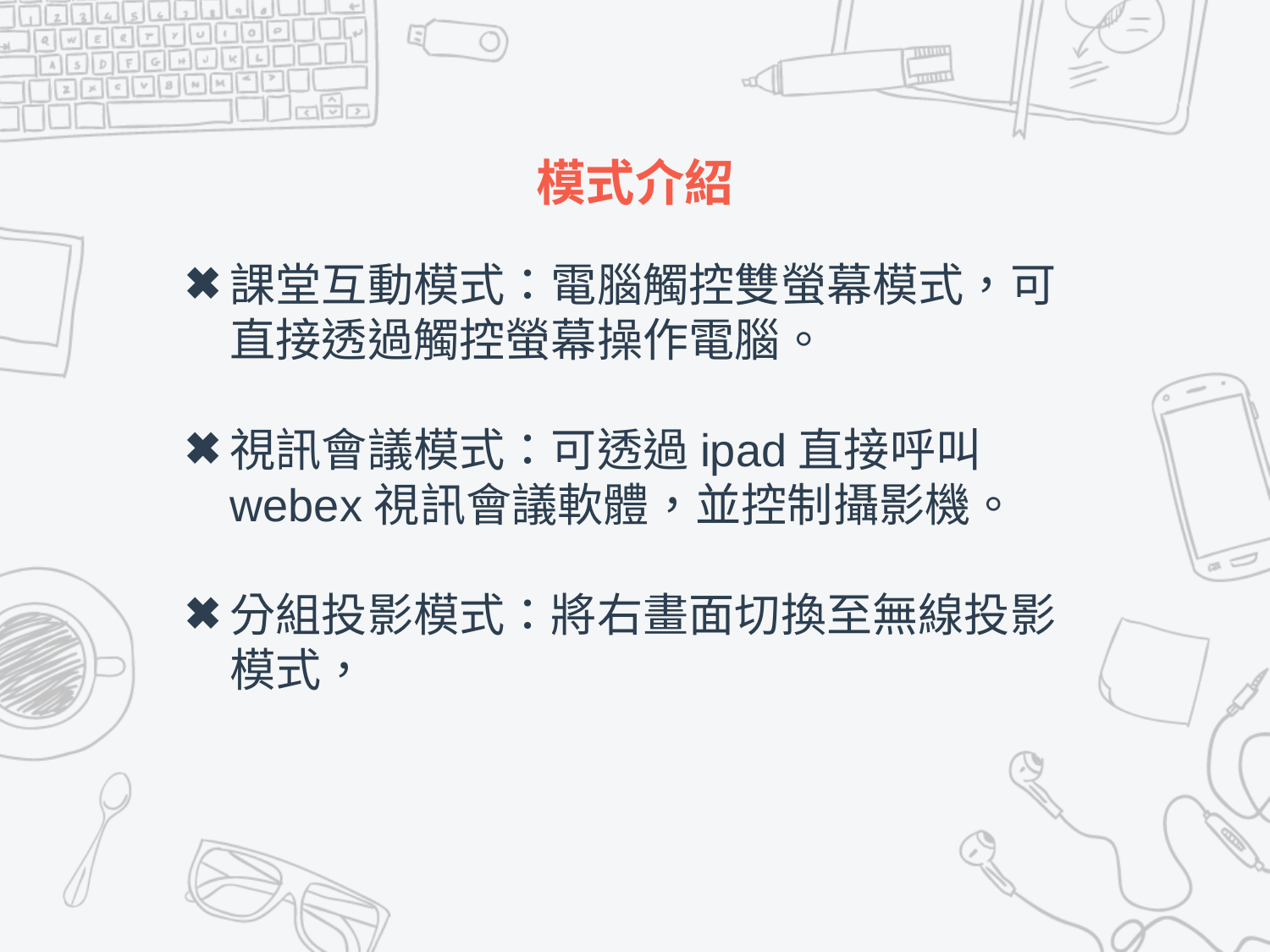

# 模式介紹
課堂互動模式：電腦觸控雙螢幕模式，可直接透過觸控螢幕操作電腦。

視訊會議模式：可透過ipad直接呼叫webex視訊會議軟體，並控制攝影機。

分組投影模式：將右畫面切換至無線投影模式，